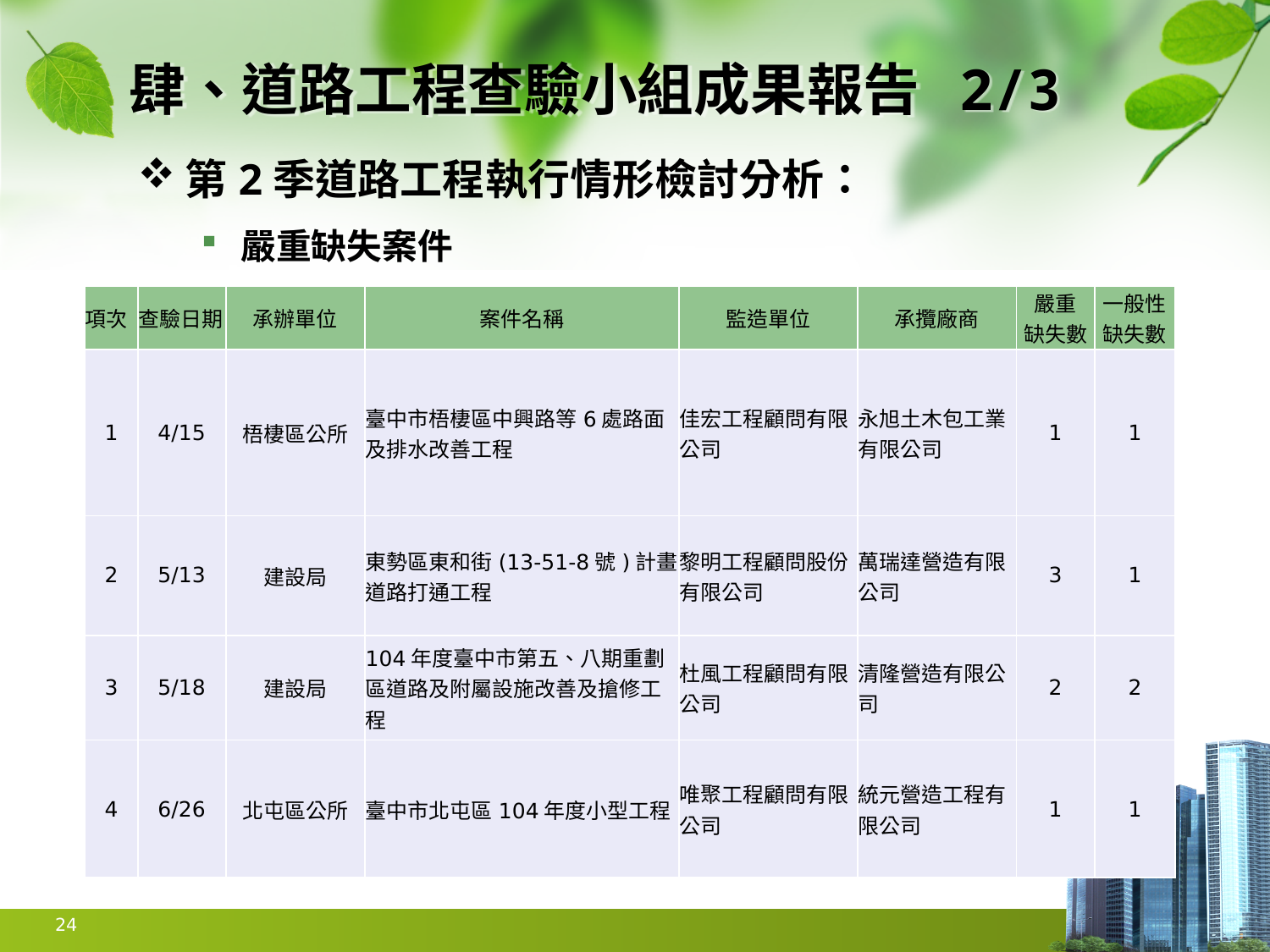

# 肆、道路工程查驗小組成果報告  2/3
第2季道路工程執行情形檢討分析：
嚴重缺失案件

| 項次 | 查驗日期 | 承辦單位 | 案件名稱 | 監造單位 | 承攬廠商 | 嚴重 缺失數 | 一般性缺失數 |
| --- | --- | --- | --- | --- | --- | --- | --- |
| 1 | 4/15 | 梧棲區公所 | 臺中市梧棲區中興路等6處路面及排水改善工程 | 佳宏工程顧問有限公司 | 永旭土木包工業有限公司 | 1 | 1 |
| 2 | 5/13 | 建設局 | 東勢區東和街(13-51-8號)計畫道路打通工程 | 黎明工程顧問股份有限公司 | 萬瑞達營造有限公司 | 3 | 1 |
| 3 | 5/18 | 建設局 | 104年度臺中市第五、八期重劃區道路及附屬設施改善及搶修工程 | 杜風工程顧問有限公司 | 清隆營造有限公司 | 2 | 2 |
| 4 | 6/26 | 北屯區公所 | 臺中市北屯區104年度小型工程 | 唯聚工程顧問有限公司 | 統元營造工程有限公司 | 1 | 1 |
24